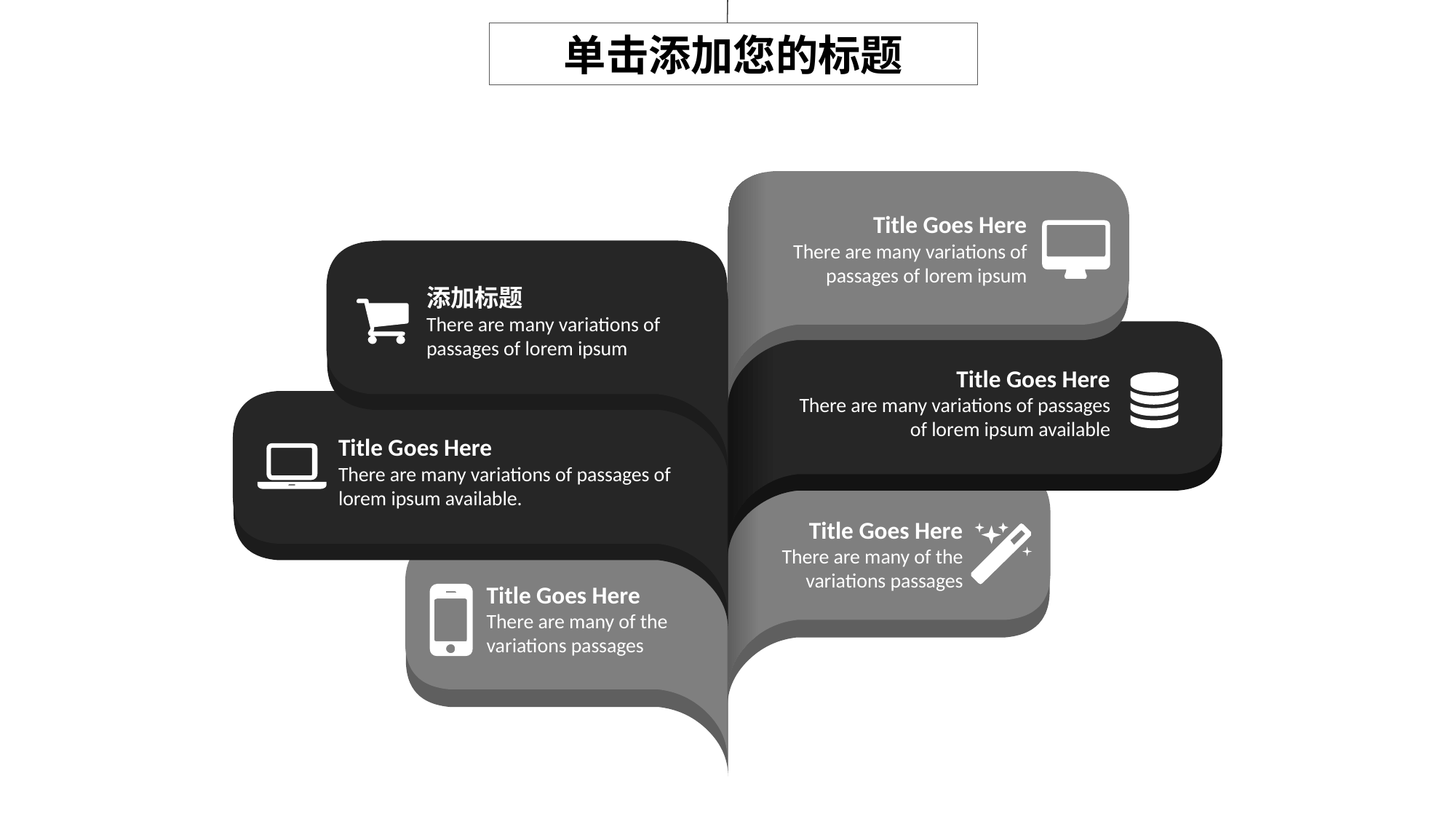

单击添加您的标题

Title Goes Here
There are many variations of passages of lorem ipsum

添加标题
There are many variations of passages of lorem ipsum

Title Goes Here
There are many variations of passages of lorem ipsum available

Title Goes Here
There are many variations of passages of lorem ipsum available.

Title Goes Here
There are many of the variations passages

Title Goes Here
There are many of the variations passages